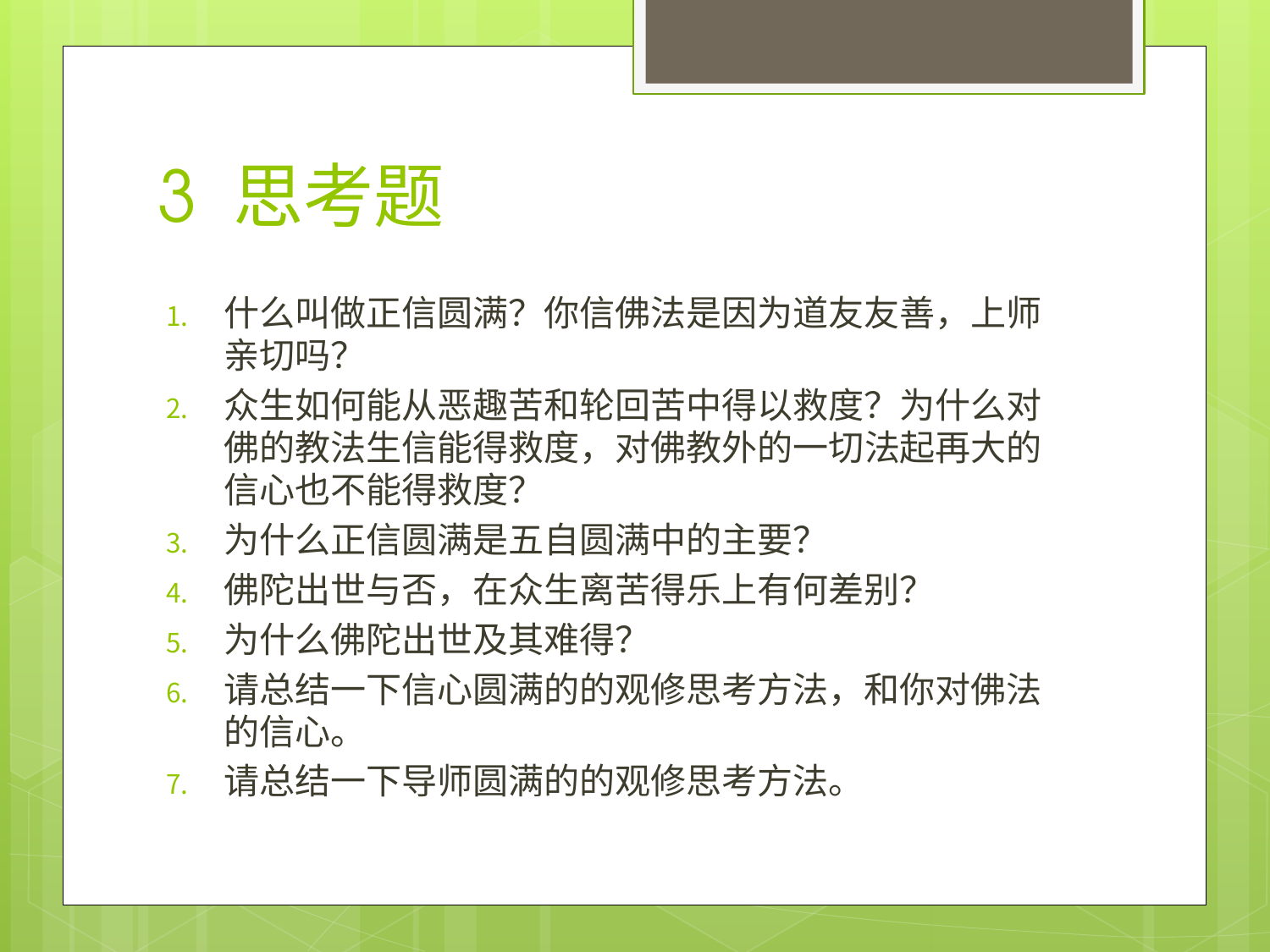

# 3 思考题
什么叫做正信圆满？你信佛法是因为道友友善，上师亲切吗？
众生如何能从恶趣苦和轮回苦中得以救度？为什么对佛的教法生信能得救度，对佛教外的一切法起再大的信心也不能得救度？
为什么正信圆满是五自圆满中的主要？
佛陀出世与否，在众生离苦得乐上有何差别？
为什么佛陀出世及其难得？
请总结一下信心圆满的的观修思考方法，和你对佛法的信心。
请总结一下导师圆满的的观修思考方法。